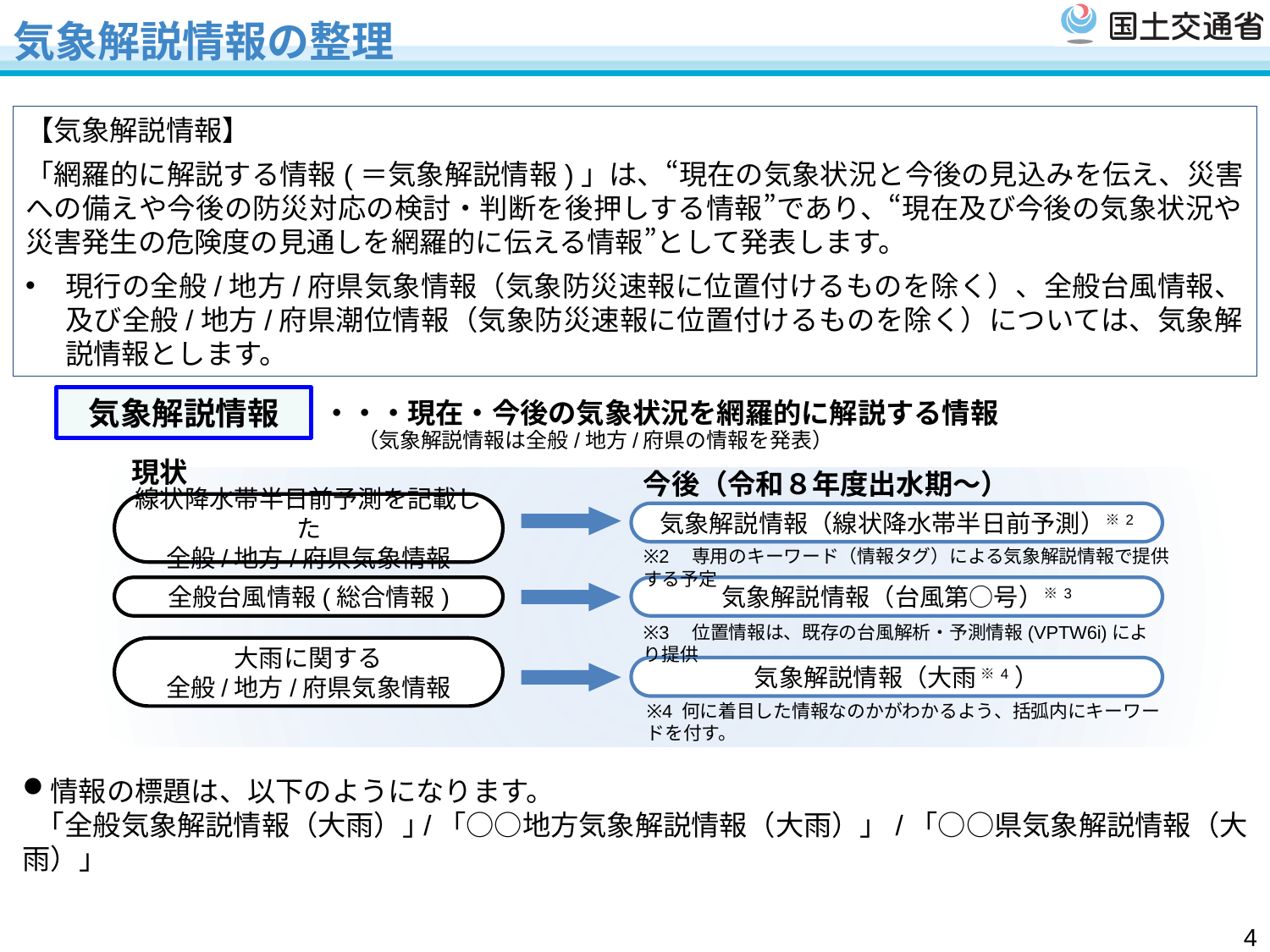

# 気象解説情報の整理
【気象解説情報】
「網羅的に解説する情報(＝気象解説情報)」は、“現在の気象状況と今後の見込みを伝え、災害への備えや今後の防災対応の検討・判断を後押しする情報”であり、“現在及び今後の気象状況や災害発生の危険度の見通しを網羅的に伝える情報”として発表します。
現行の全般/地方/府県気象情報（気象防災速報に位置付けるものを除く）、全般台風情報、及び全般/地方/府県潮位情報（気象防災速報に位置付けるものを除く）については、気象解説情報とします。
気象解説情報
・・・現在・今後の気象状況を網羅的に解説する情報
（気象解説情報は全般/地方/府県の情報を発表）
現状
今後（令和８年度出水期～）

線状降水帯半日前予測を記載した
全般/地方/府県気象情報
気象解説情報（線状降水帯半日前予測）※2

※2　専用のキーワード（情報タグ）による気象解説情報で提供する予定
全般台風情報(総合情報)
気象解説情報（台風第○号）※3

※3　位置情報は、既存の台風解析・予測情報(VPTW6i)により提供
大雨に関する
全般/地方/府県気象情報
気象解説情報（大雨 ※4）

※4 何に着目した情報なのかがわかるよう、括弧内にキーワードを付す。
情報の標題は、以下のようになります。
　｢全般気象解説情報（大雨）｣/「○○地方気象解説情報（大雨）」/「○○県気象解説情報（大雨）」
4